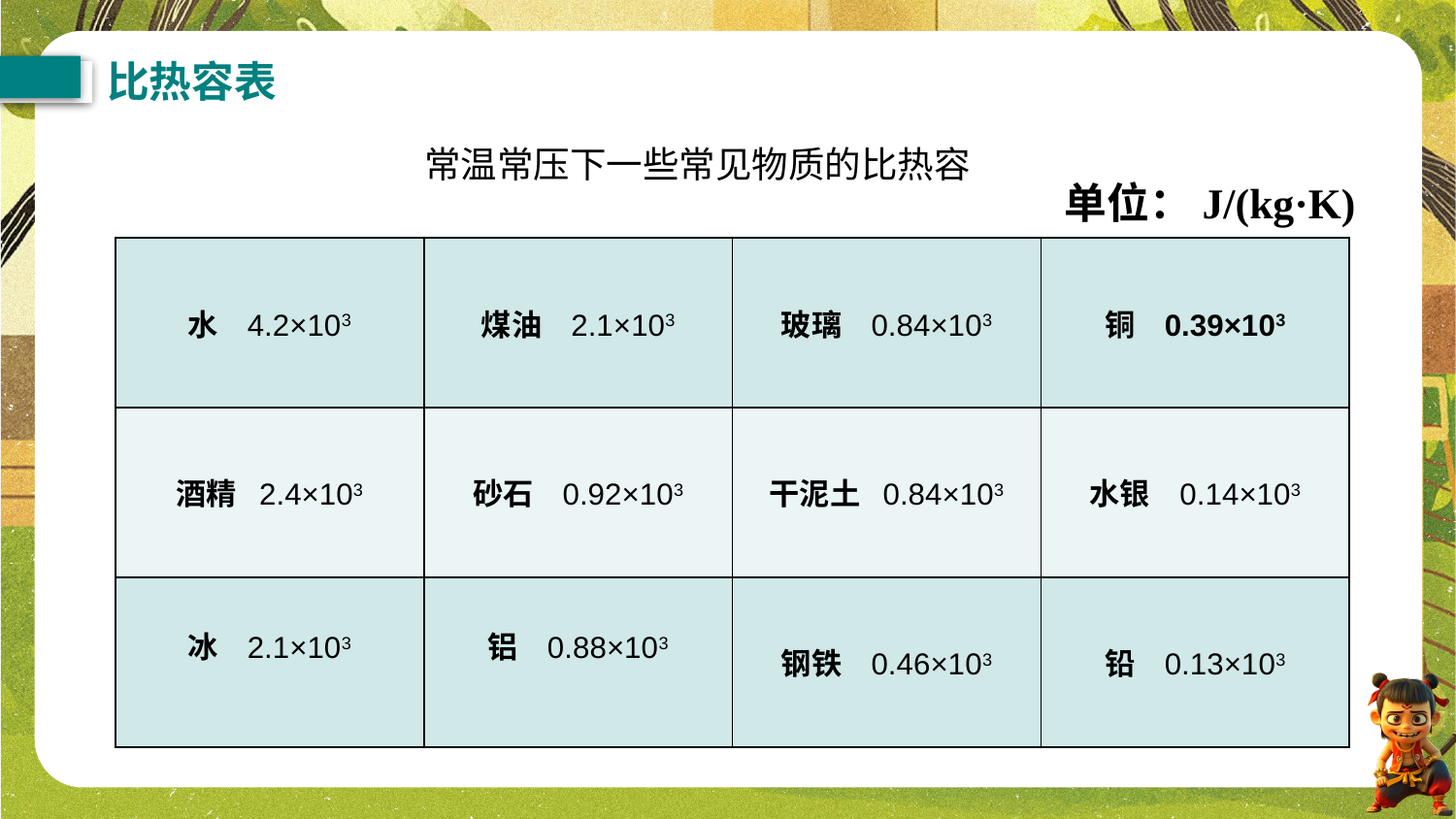

比热容表

常温常压下一些常见物质的比热容
单位：J/(kg·K)
| 水 4.2×103 | 煤油 2.1×103 | 玻璃 0.84×103 | 铜 0.39×103 |
| --- | --- | --- | --- |
| 酒精 2.4×103 | 砂石 0.92×103 | 干泥土 0.84×103 | 水银 0.14×103 |
| 冰 2.1×103 | 铝 0.88×103 | 钢铁 0.46×103 | 铅 0.13×103 |